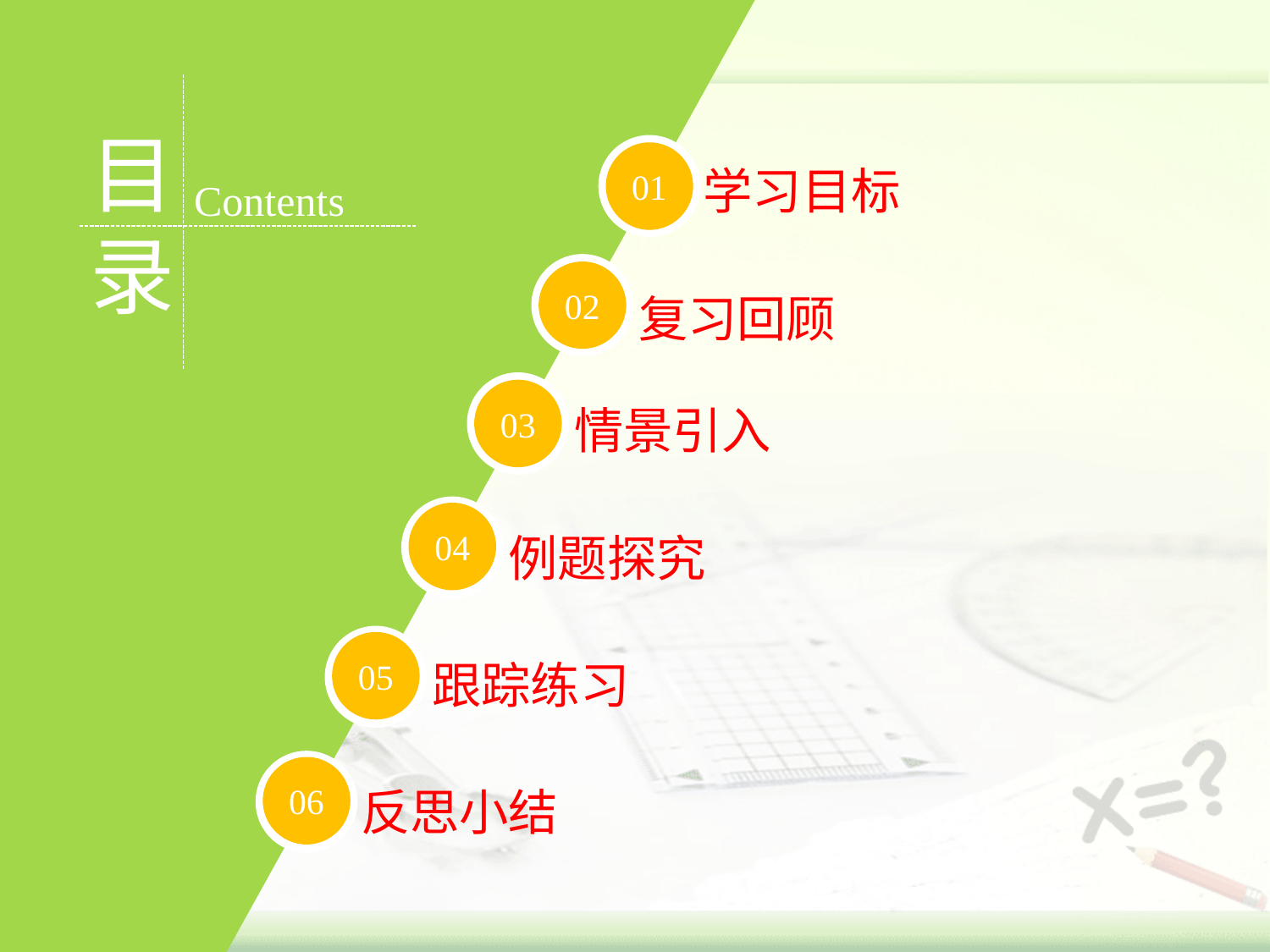

目录

01
学习目标
Contents

02
复习回顾

03
情景引入

04
例题探究

05
跟踪练习

06
反思小结